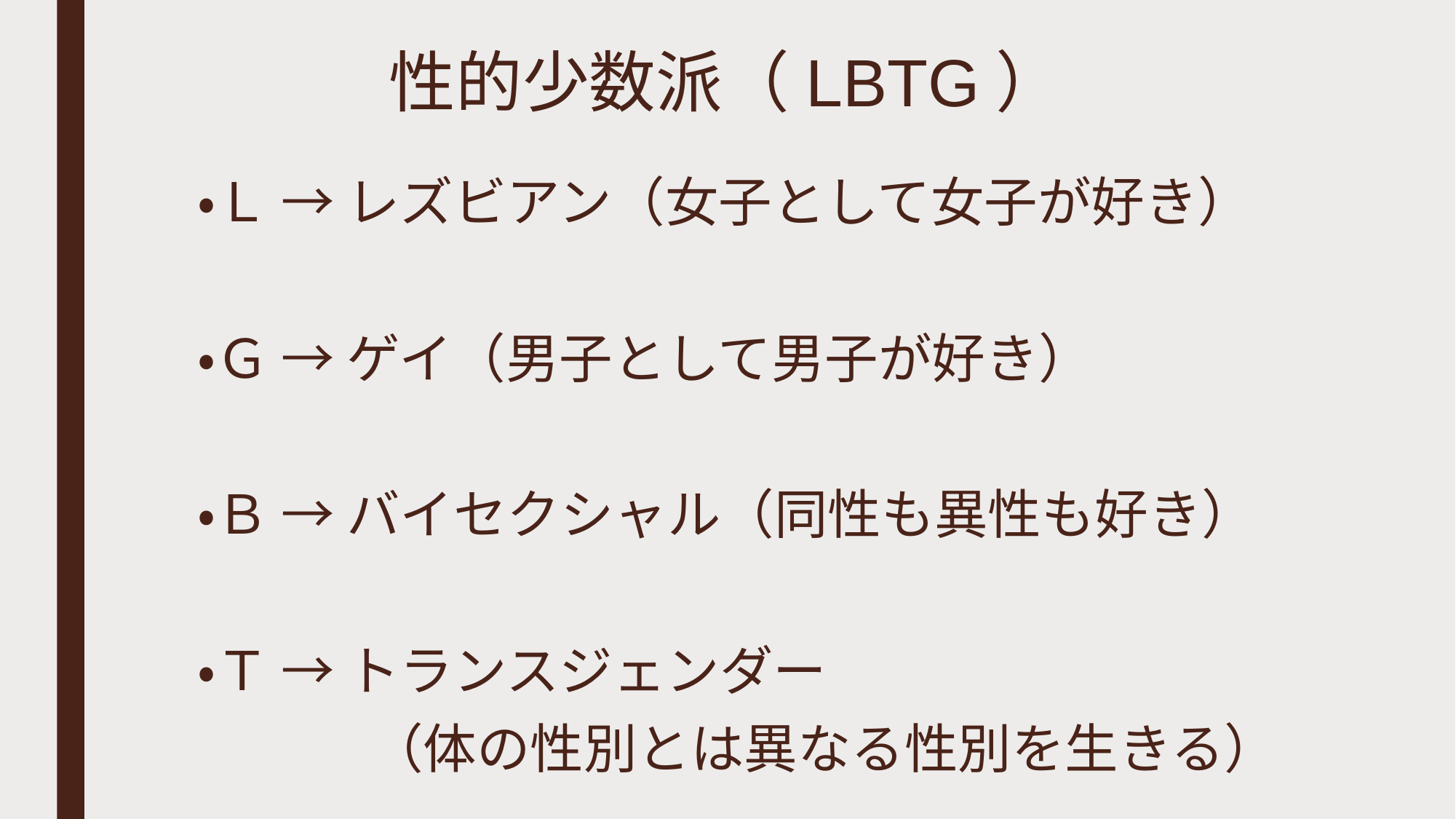

# 性的少数派（LBTG）
・Ｌ → レズビアン（女子として女子が好き）

・Ｇ → ゲイ（男子として男子が好き）

・Ｂ → バイセクシャル（同性も異性も好き）

・Ｔ → トランスジェンダー
　　　 （体の性別とは異なる性別を生きる）